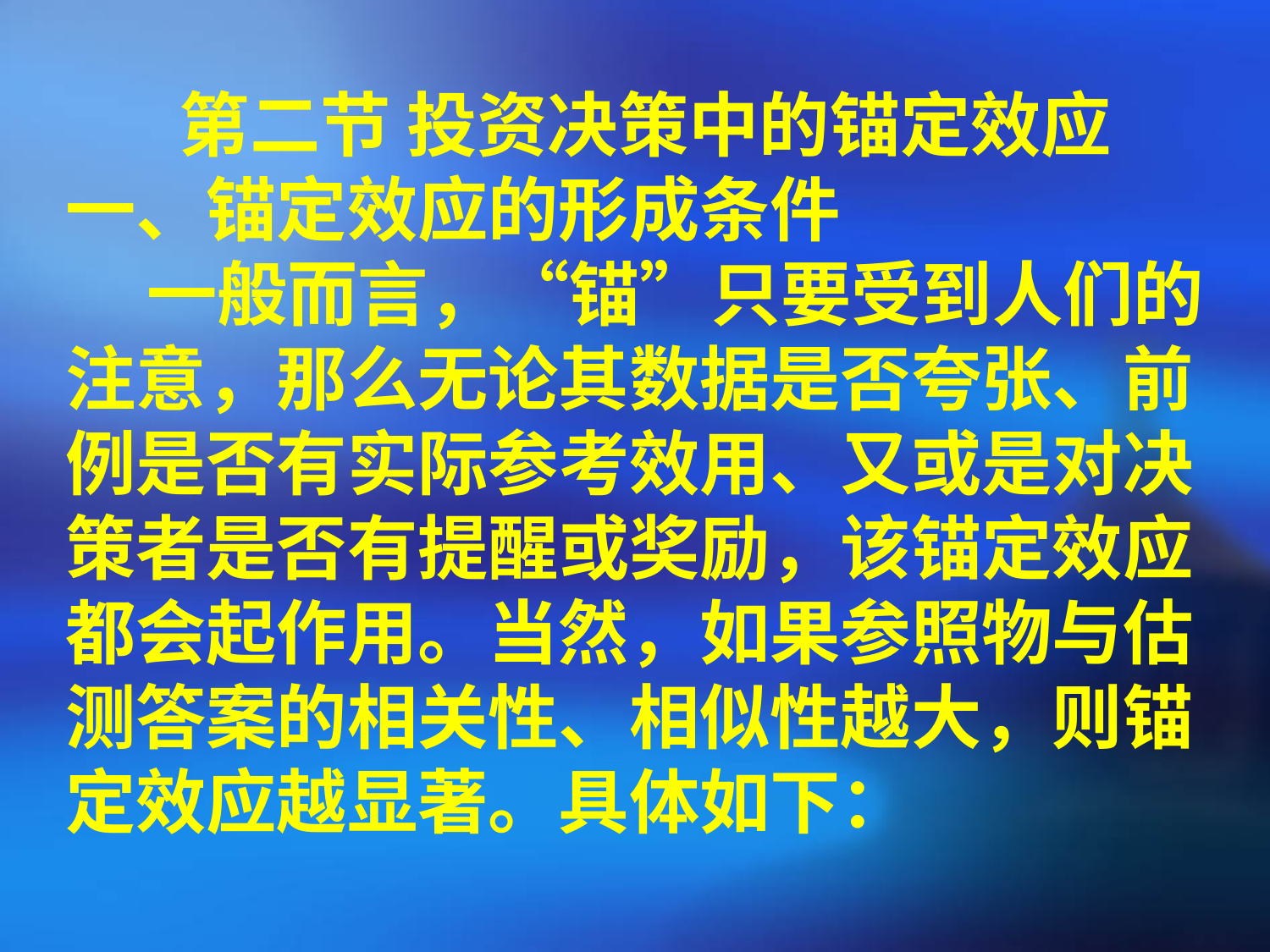

第二节 投资决策中的锚定效应
一、锚定效应的形成条件
    一般而言，“锚”只要受到人们的注意，那么无论其数据是否夸张、前例是否有实际参考效用、又或是对决策者是否有提醒或奖励，该锚定效应都会起作用。当然，如果参照物与估测答案的相关性、相似性越大，则锚定效应越显著。具体如下：